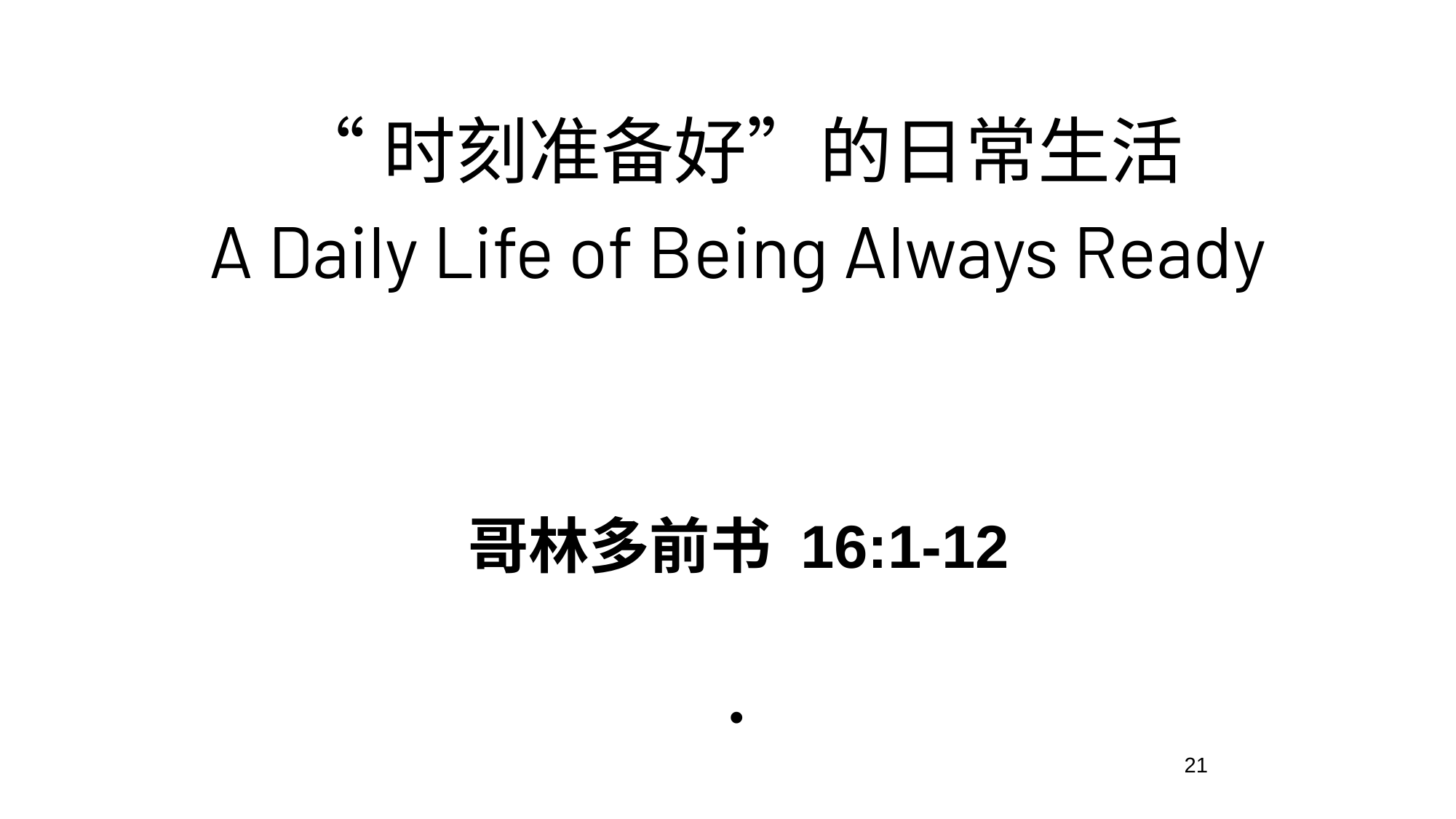

“时刻准备好”的日常生活
A Daily Life of Being Always Ready

哥林多前书 16:1-12
#
21